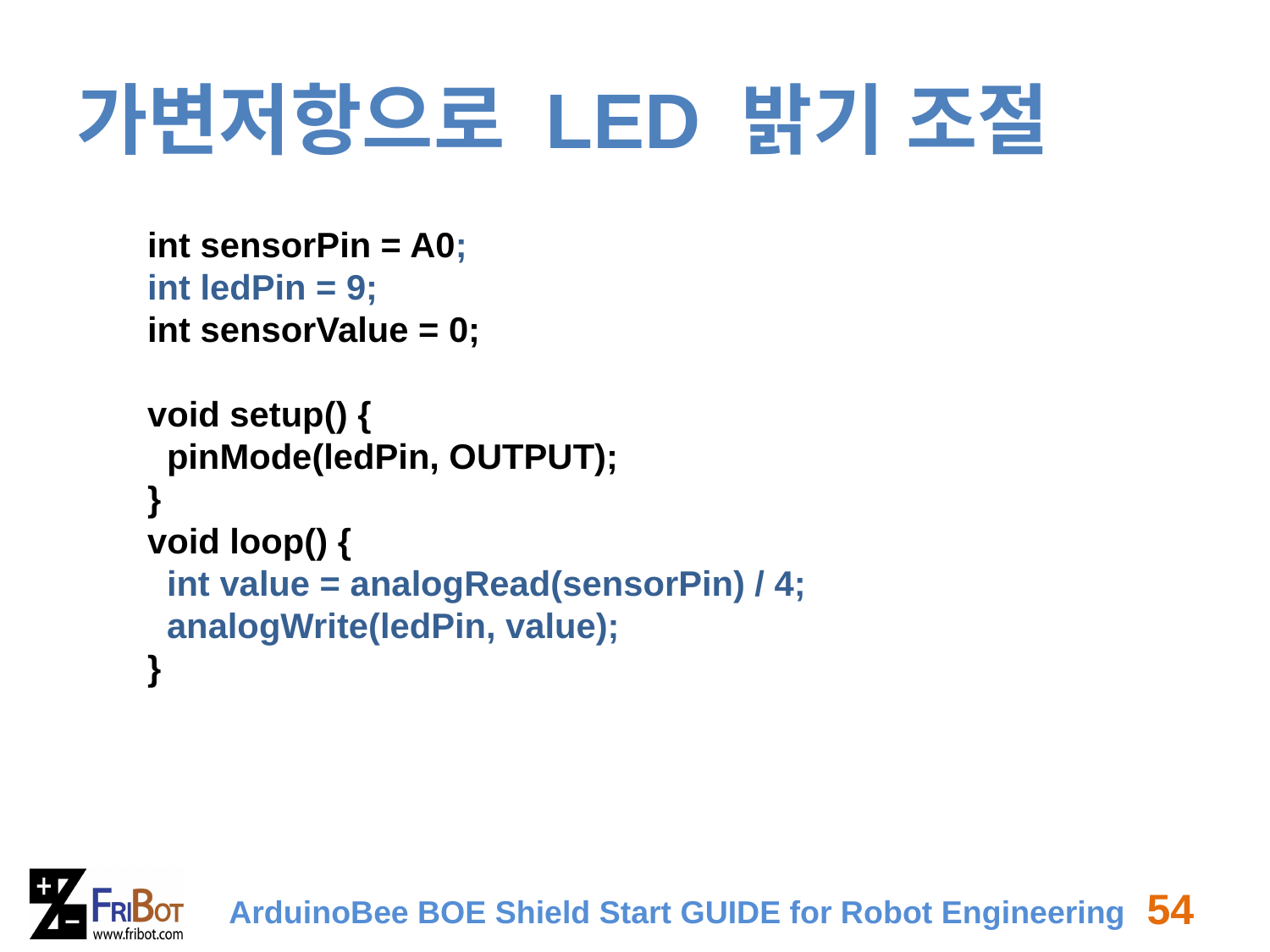

# 가변저항으로 LED 밝기 조절
int sensorPin = A0;
int ledPin = 9;
int sensorValue = 0;

void setup() {
  pinMode(ledPin, OUTPUT);
}
void loop() {
  int value = analogRead(sensorPin) / 4;
  analogWrite(ledPin, value);
}
54